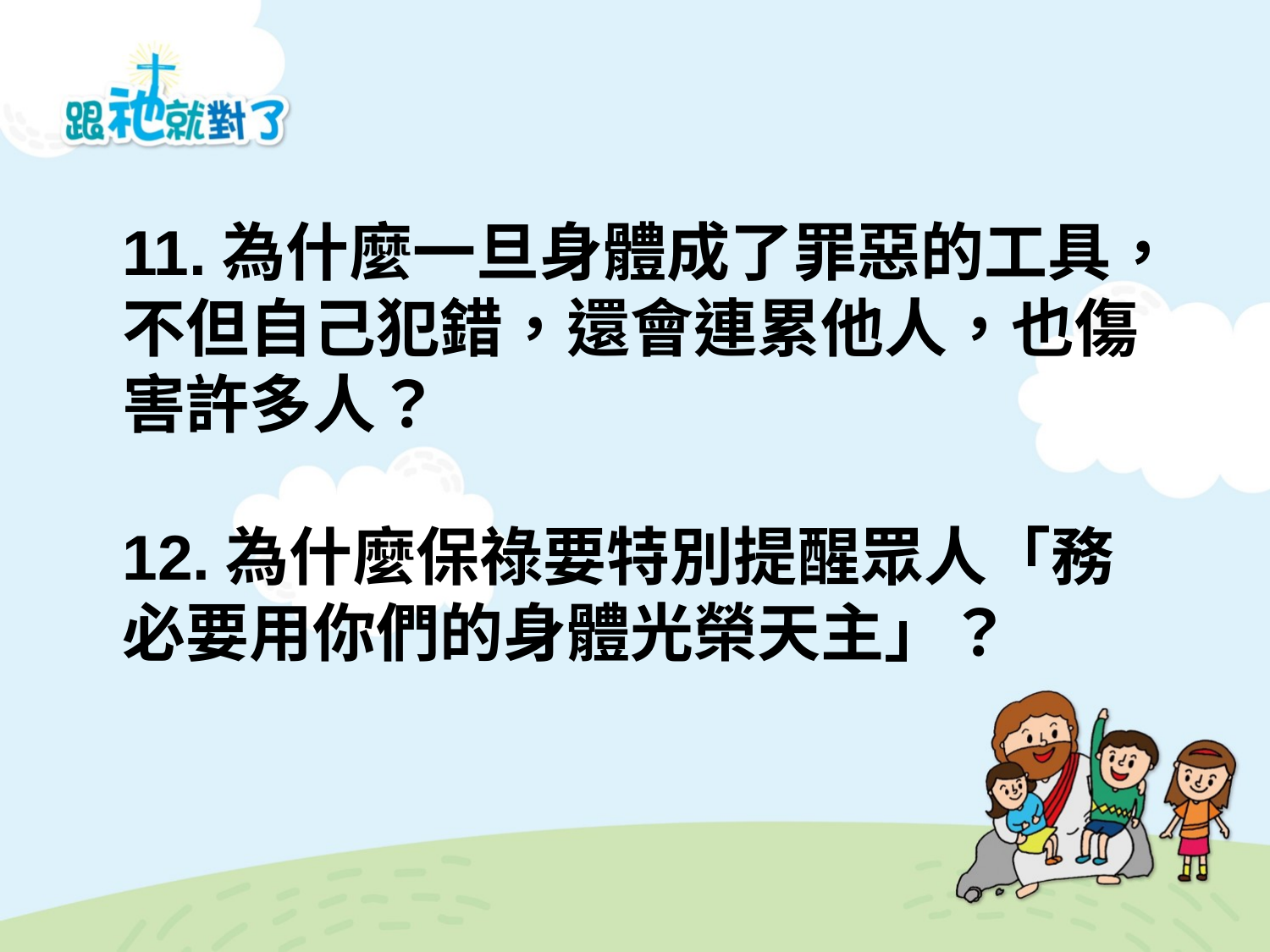

11.為什麼一旦身體成了罪惡的工具，不但自己犯錯，還會連累他人，也傷害許多人？

12.為什麼保祿要特別提醒眾人「務必要用你們的身體光榮天主」？